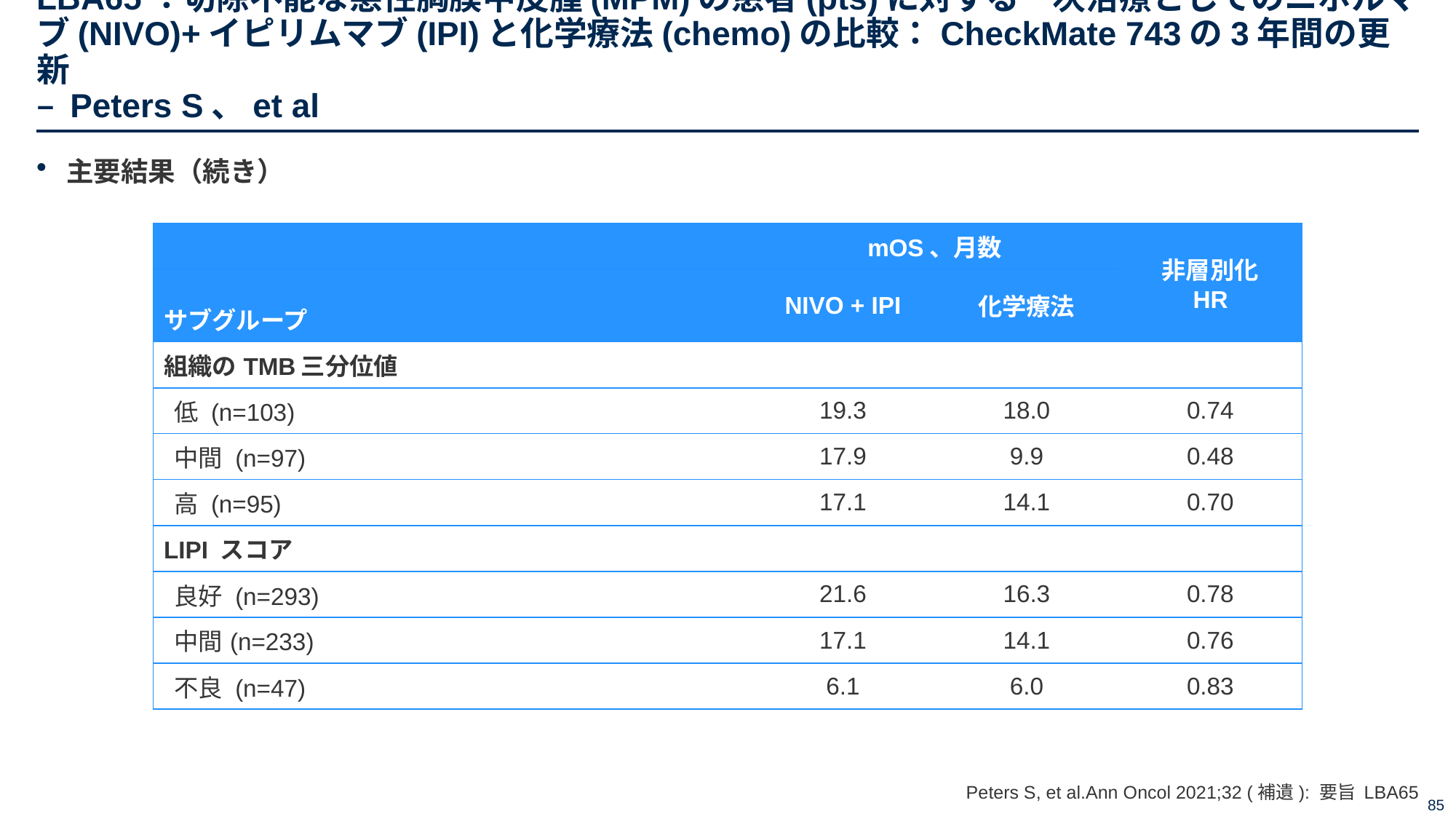

# LBA65：切除不能な悪性胸膜中皮腫(MPM)の患者(pts)に対する一次治療としてのニボルマブ(NIVO)+イピリムマブ(IPI)と化学療法(chemo)の比較：CheckMate 743の3年間の更新 – Peters S、et al
主要結果（続き）
|  | mOS、月数 |  | 非層別化 HR |
| --- | --- | --- | --- |
| サブグループ | NIVO + IPI | 化学療法 |  |
| 組織のTMB三分位値 |  |  |  |
| 低 (n=103) | 19.3 | 18.0 | 0.74 |
| 中間 (n=97) | 17.9 | 9.9 | 0.48 |
| 高 (n=95) | 17.1 | 14.1 | 0.70 |
| LIPI スコア |  |  |  |
| 良好 (n=293) | 21.6 | 16.3 | 0.78 |
| 中間 (n=233) | 17.1 | 14.1 | 0.76 |
| 不良 (n=47) | 6.1 | 6.0 | 0.83 |
Peters S, et al.Ann Oncol 2021;32 (補遺): 要旨 LBA65